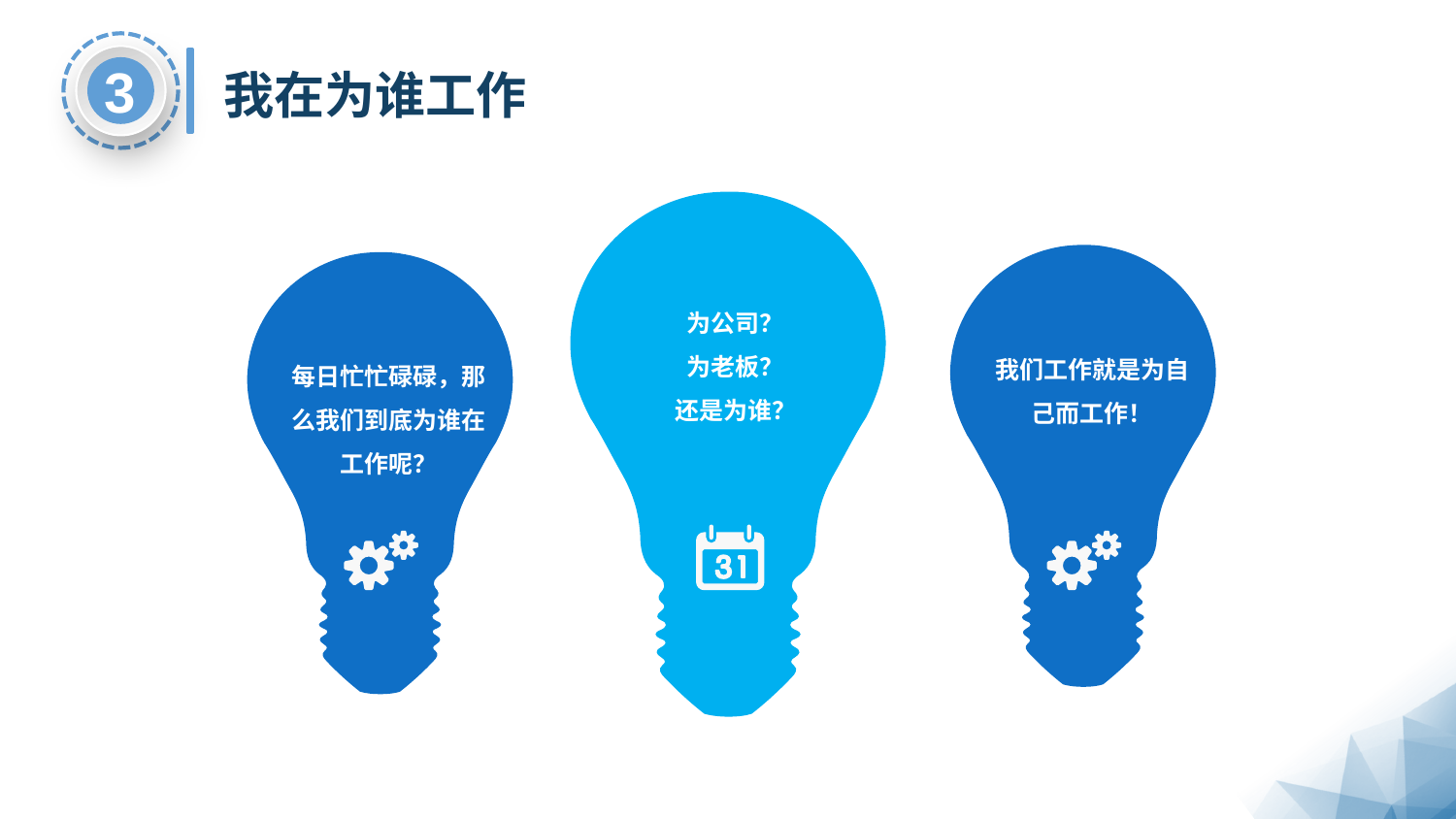

我在为谁工作

为公司？
为老板？
还是为谁？
我们工作就是为自己而工作！
每日忙忙碌碌，那么我们到底为谁在工作呢？